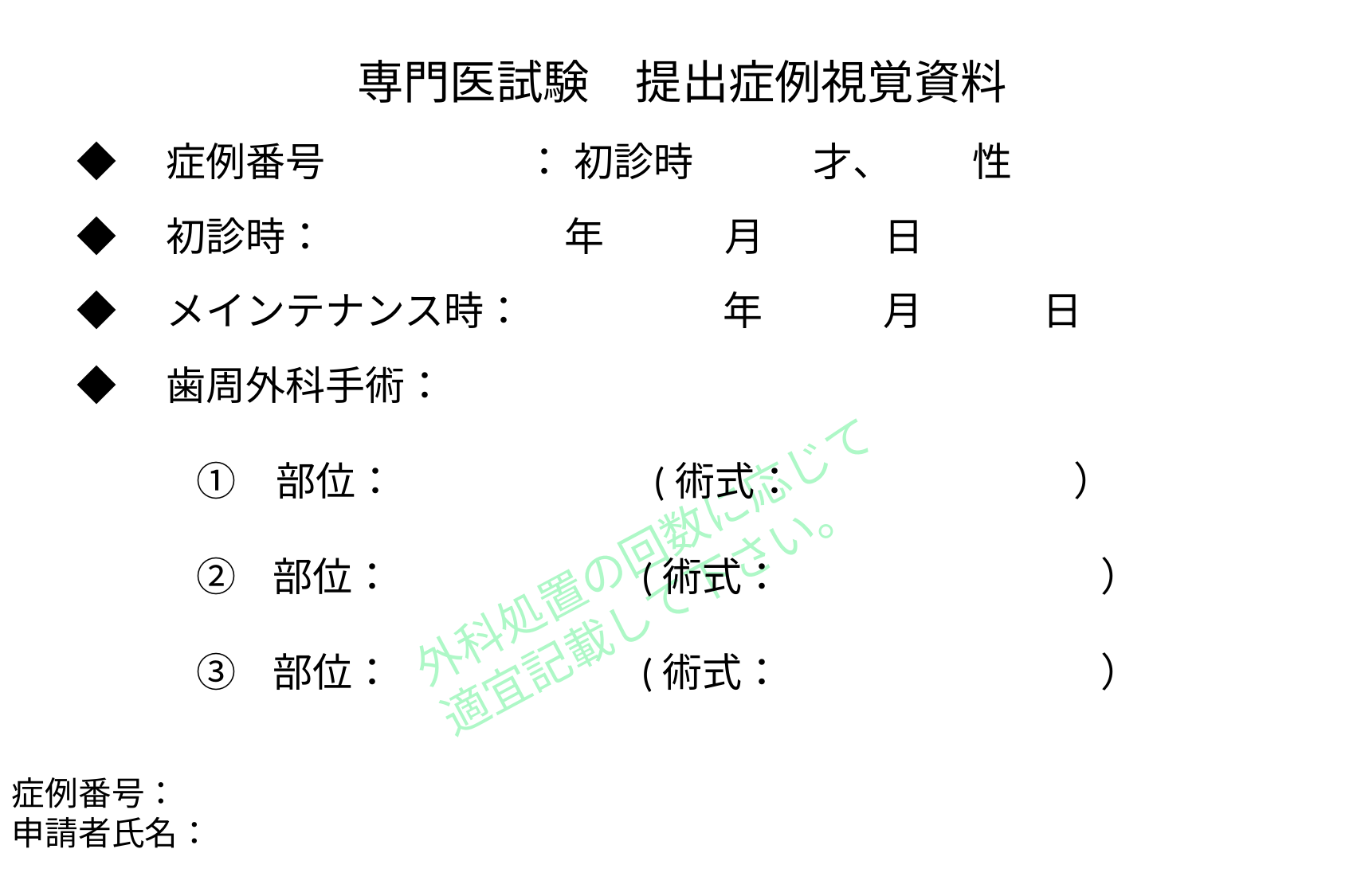

専門医試験　提出症例視覚資料
◆　症例番号　　　　　： 初診時　　　才、　　性
◆　初診時：　　　　　　年　　　月　　　日
◆　メインテナンス時：　　　　　年　　　月　　　日
◆　歯周外科手術：

　　	①　部位：　　　　　 　(術式：　　　　　　　）

	②   部位：　　　　　　(術式：　　　　　　　　）

	③   部位：　　　　　　(術式：　　　　　　　　）
外科処置の回数に応じて
適宜記載して下さい。
症例番号：
申請者氏名：